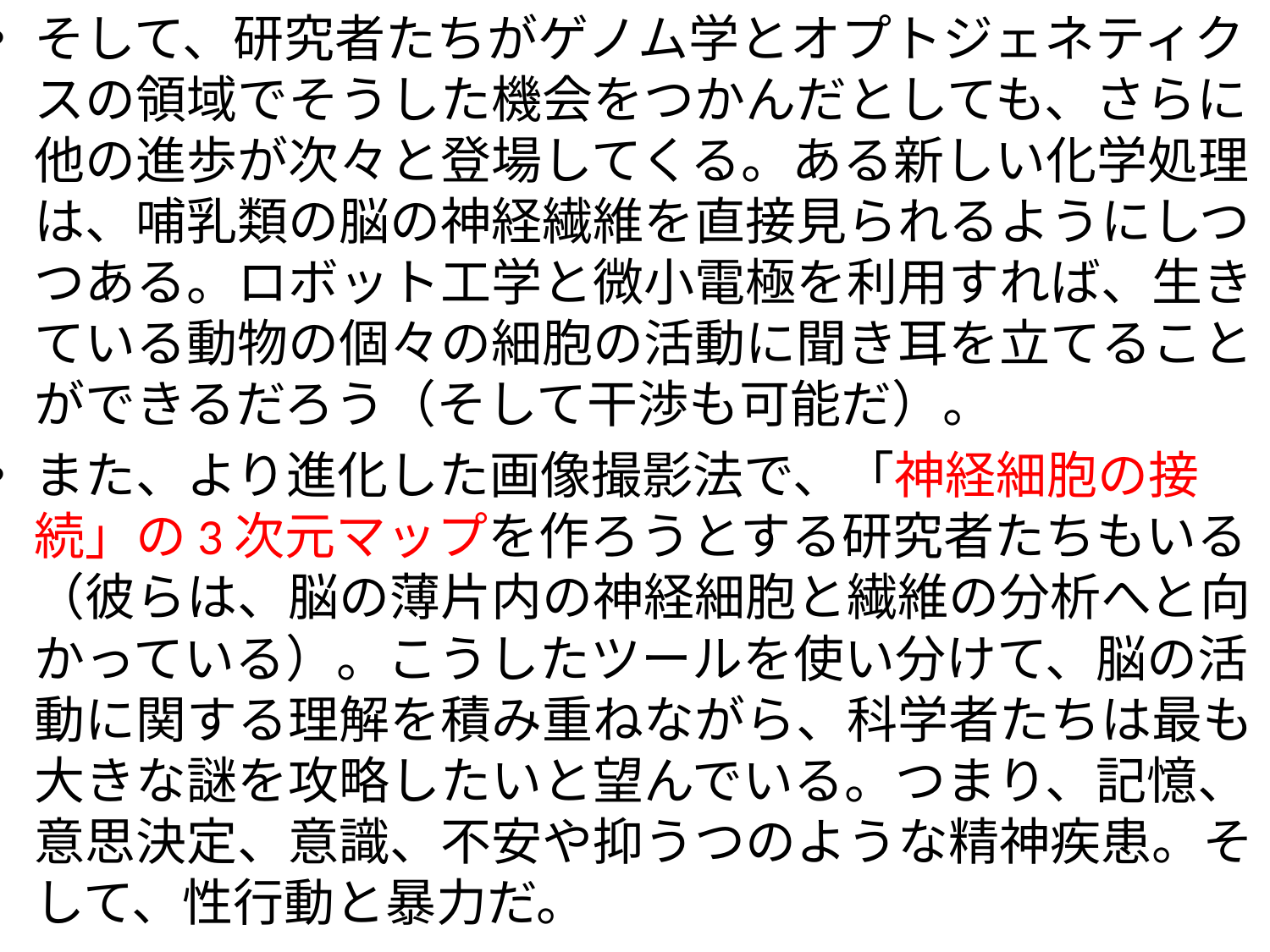

そして、研究者たちがゲノム学とオプトジェネティクスの領域でそうした機会をつかんだとしても、さらに他の進歩が次々と登場してくる。ある新しい化学処理は、哺乳類の脳の神経繊維を直接見られるようにしつつある。ロボット工学と微小電極を利用すれば、生きている動物の個々の細胞の活動に聞き耳を立てることができるだろう（そして干渉も可能だ）。
また、より進化した画像撮影法で、「神経細胞の接続」の3次元マップを作ろうとする研究者たちもいる（彼らは、脳の薄片内の神経細胞と繊維の分析へと向かっている）。こうしたツールを使い分けて、脳の活動に関する理解を積み重ねながら、科学者たちは最も大きな謎を攻略したいと望んでいる。つまり、記憶、意思決定、意識、不安や抑うつのような精神疾患。そして、性行動と暴力だ。